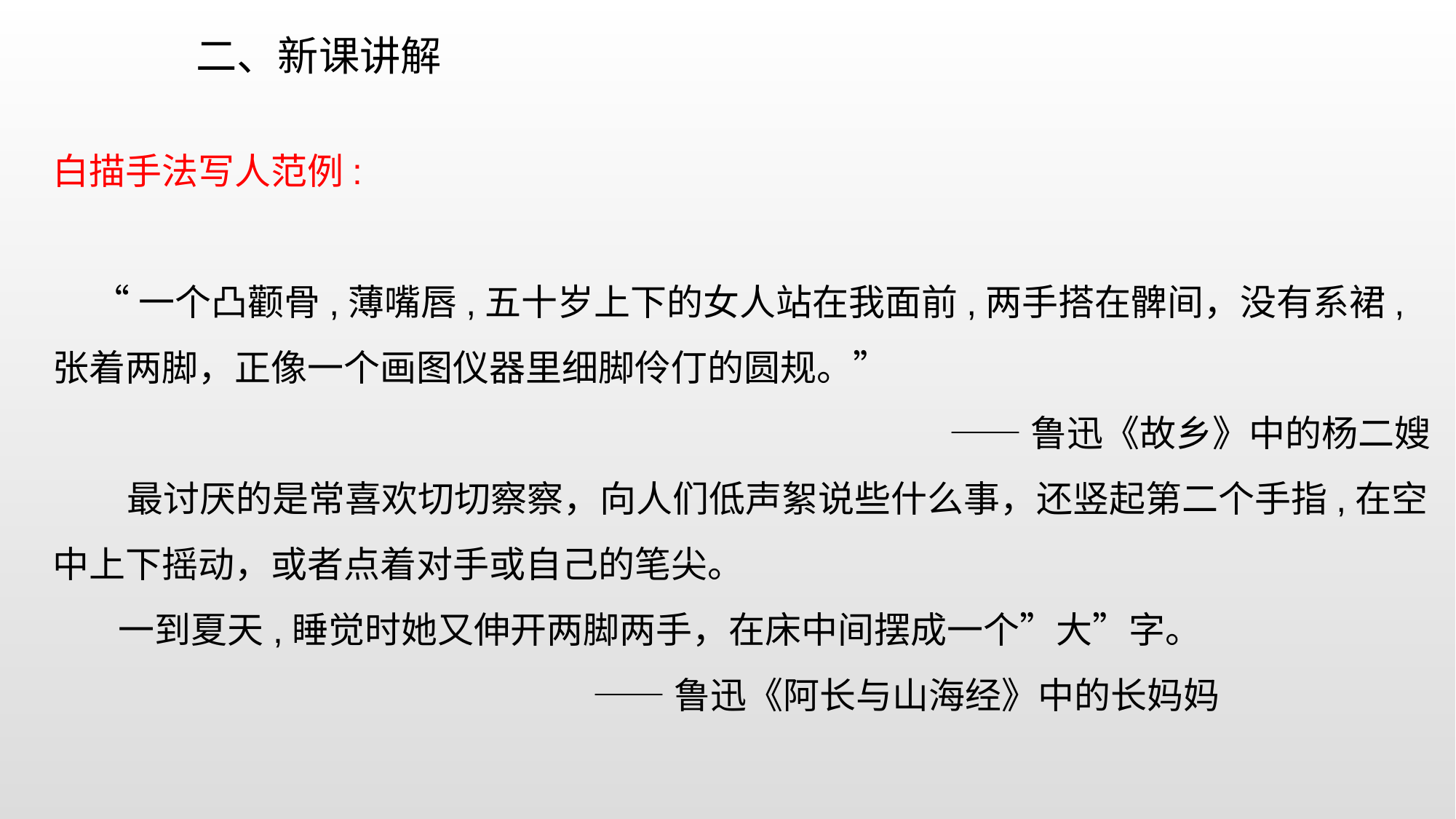

二、新课讲解

白描手法写人范例:

     “一个凸颧骨,薄嘴唇,五十岁上下的女人站在我面前,两手搭在髀间，没有系裙,张着两脚，正像一个画图仪器里细脚伶仃的圆规。”
 ——鲁迅《故乡》中的杨二嫂
        最讨厌的是常喜欢切切察察，向人们低声絮说些什么事，还竖起第二个手指,在空中上下摇动，或者点着对手或自己的笔尖。
       一到夏天,睡觉时她又伸开两脚两手，在床中间摆成一个”大”字。
                                                                  ——鲁迅《阿长与山海经》中的长妈妈